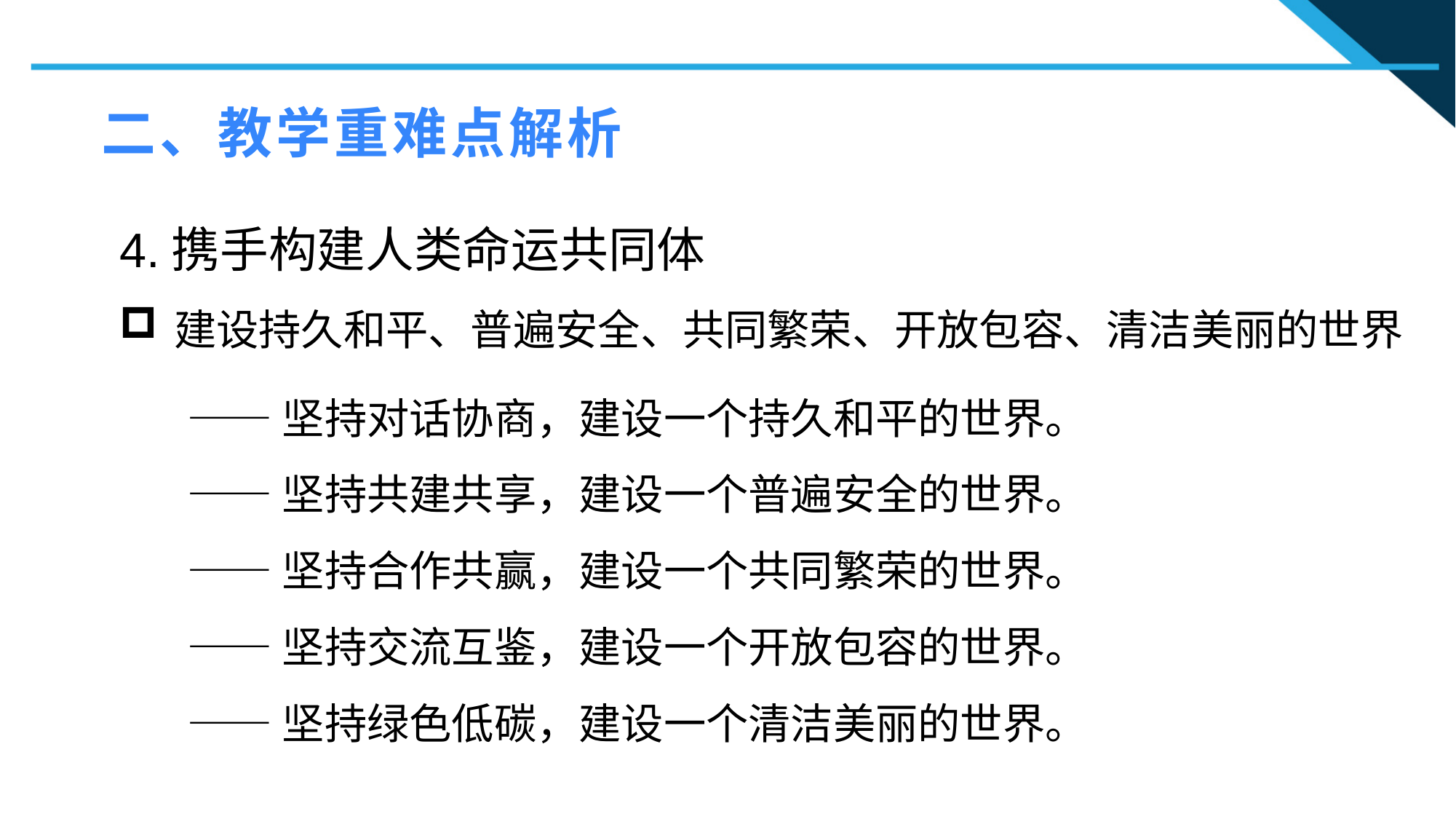

二、教学重难点解析
4.携手构建人类命运共同体
建设持久和平、普遍安全、共同繁荣、开放包容、清洁美丽的世界

1
——坚持对话协商，建设一个持久和平的世界。
——坚持共建共享，建设一个普遍安全的世界。
——坚持合作共赢，建设一个共同繁荣的世界。
——坚持交流互鉴，建设一个开放包容的世界。
——坚持绿色低碳，建设一个清洁美丽的世界。
2
2
n